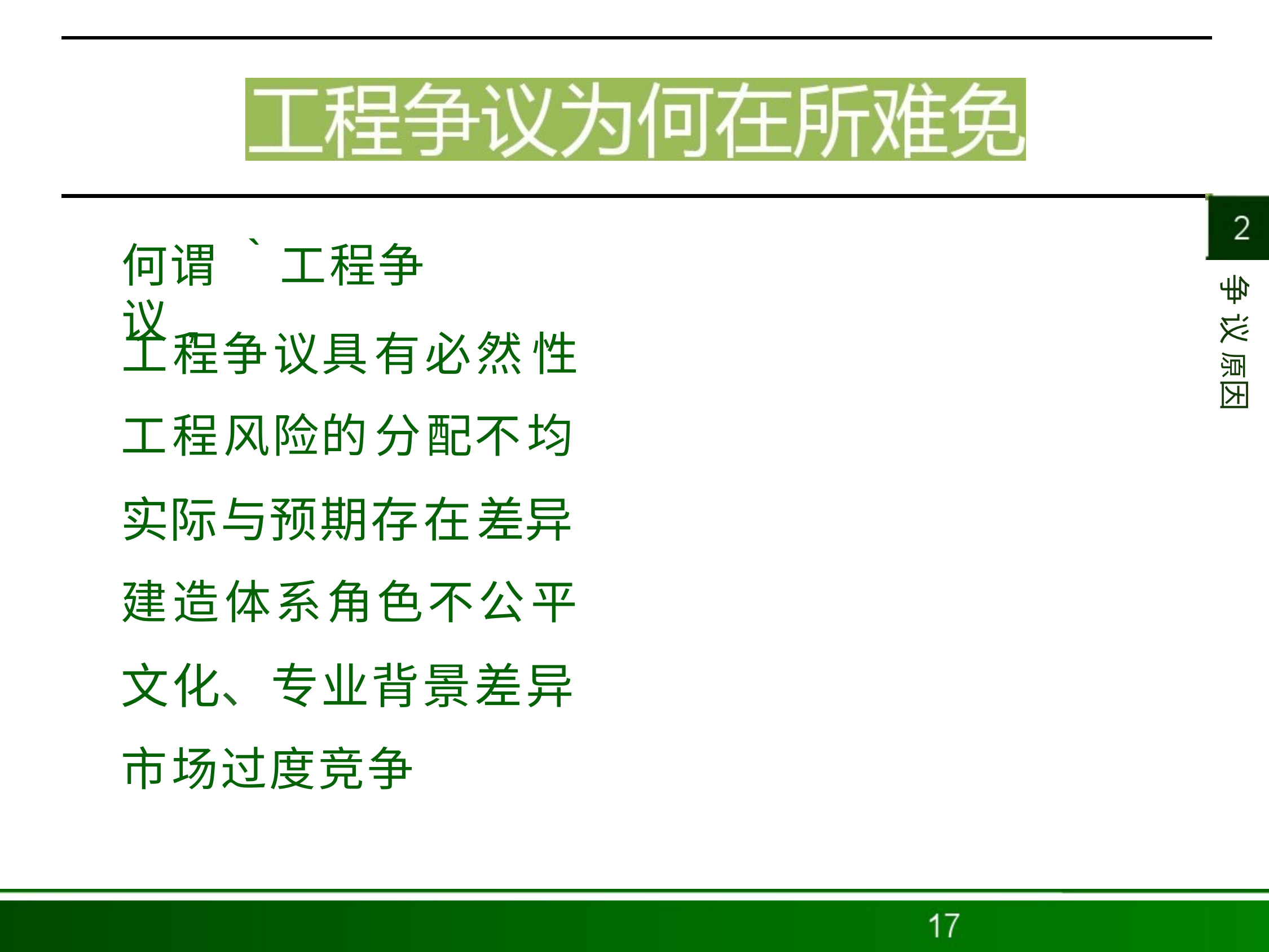

# 何谓 ｀工程争议,,
争 议 原因
工程争议具有必然性 工程风险的分配不均 实际与预期存在差异 建造体系角色不公平 文化、专业背景差异 市场过度竞争